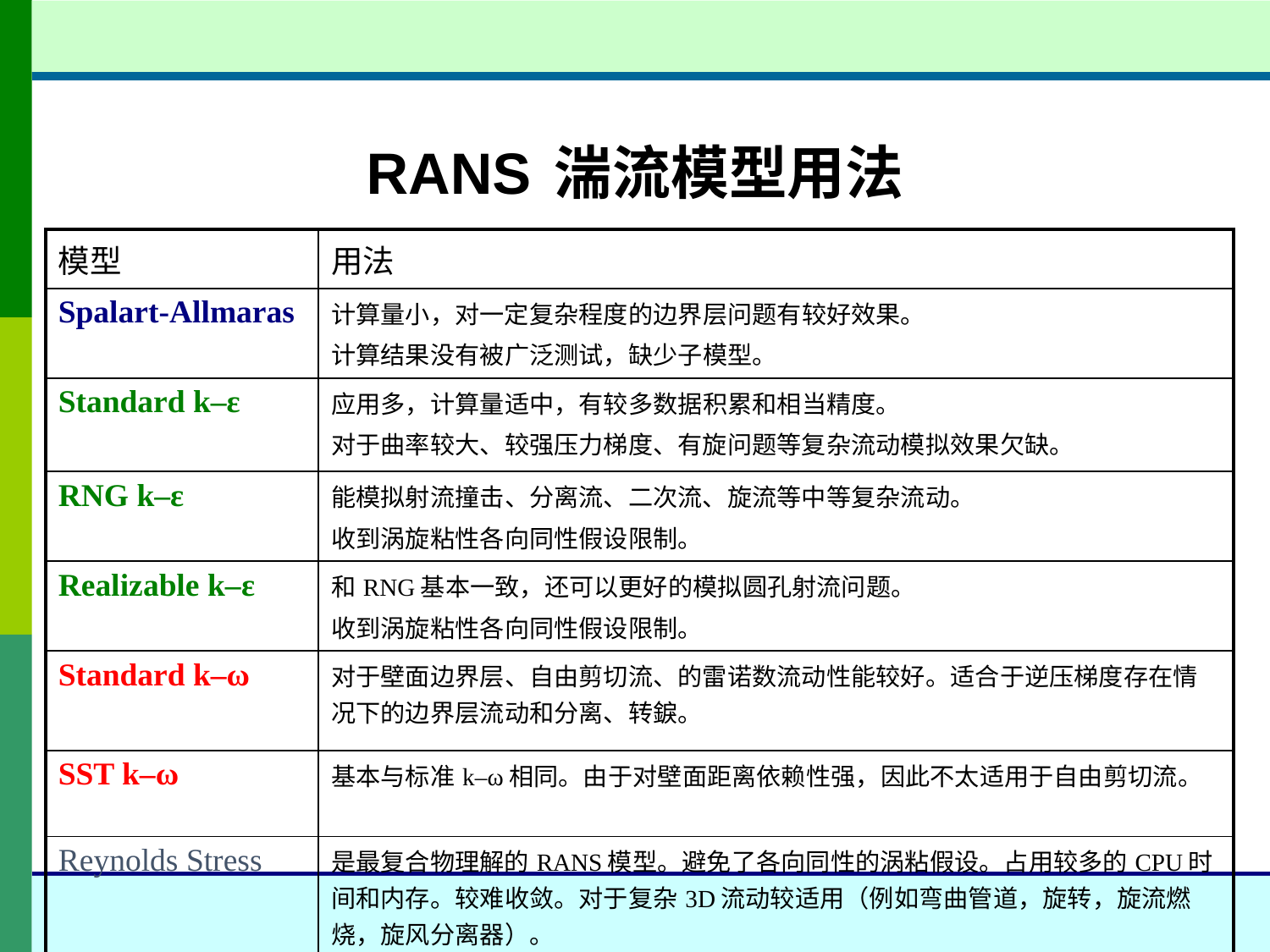

RANS 湍流模型用法
| 模型 | 用法 |
| --- | --- |
| Spalart-Allmaras | 计算量小，对一定复杂程度的边界层问题有较好效果。 计算结果没有被广泛测试，缺少子模型。 |
| Standard k–ε | 应用多，计算量适中，有较多数据积累和相当精度。 对于曲率较大、较强压力梯度、有旋问题等复杂流动模拟效果欠缺。 |
| RNG k–ε | 能模拟射流撞击、分离流、二次流、旋流等中等复杂流动。 收到涡旋粘性各向同性假设限制。 |
| Realizable k–ε | 和RNG基本一致，还可以更好的模拟圆孔射流问题。 收到涡旋粘性各向同性假设限制。 |
| Standard k–ω | 对于壁面边界层、自由剪切流、的雷诺数流动性能较好。适合于逆压梯度存在情况下的边界层流动和分离、转錑。 |
| SST k–ω | 基本与标准k–ω相同。由于对壁面距离依赖性强，因此不太适用于自由剪切流。 |
| Reynolds Stress | 是最复合物理解的RANS模型。避免了各向同性的涡粘假设。占用较多的CPU时间和内存。较难收敛。对于复杂3D流动较适用（例如弯曲管道，旋转，旋流燃烧，旋风分离器）。 |